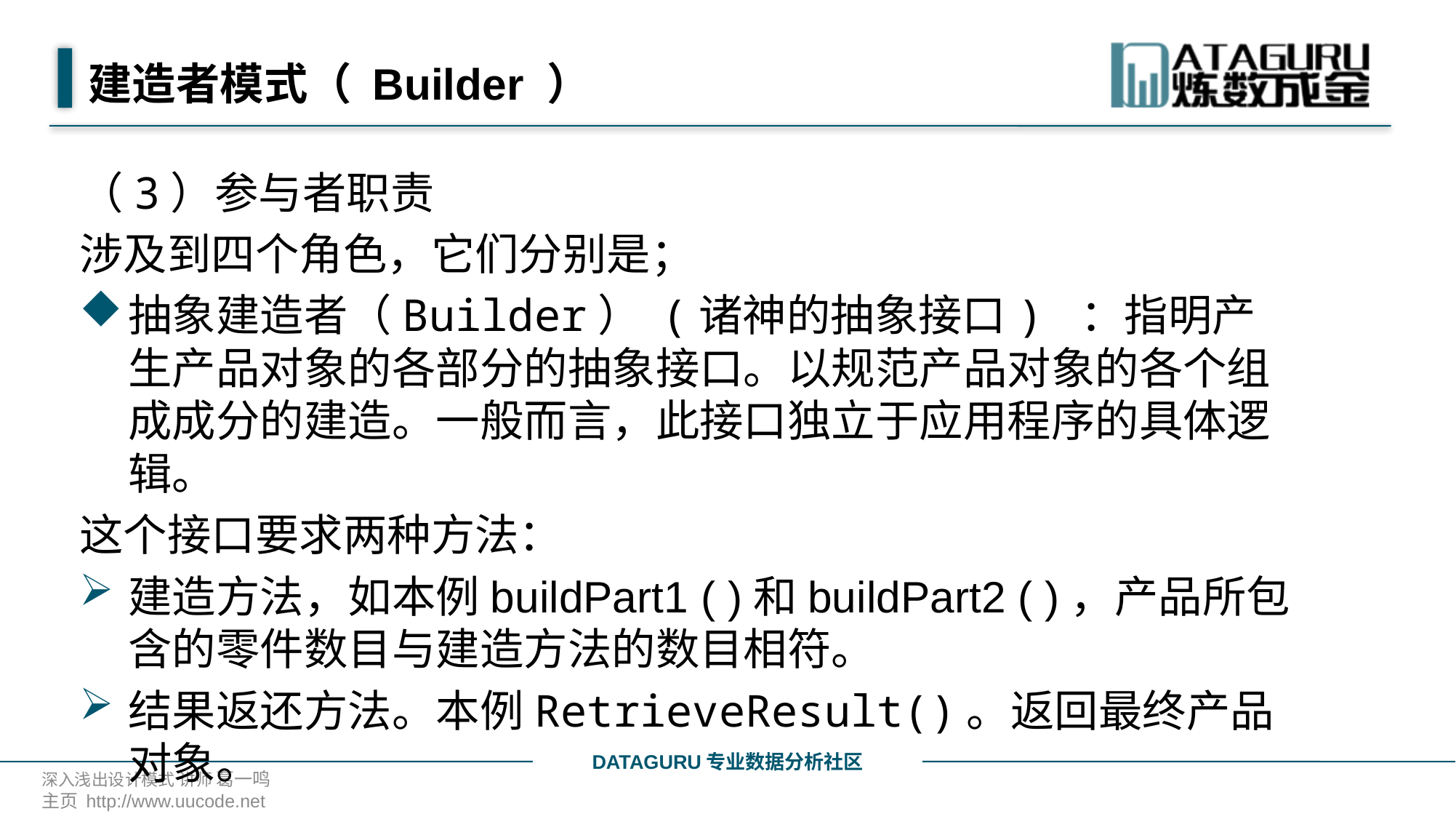

# 建造者模式（ Builder ）
（3）参与者职责
涉及到四个角色，它们分别是；
抽象建造者（Builder） (诸神的抽象接口) ：指明产生产品对象的各部分的抽象接口。以规范产品对象的各个组成成分的建造。一般而言，此接口独立于应用程序的具体逻辑。
这个接口要求两种方法：
建造方法，如本例buildPart1 ( )和buildPart2 ( )，产品所包含的零件数目与建造方法的数目相符。
结果返还方法。本例RetrieveResult()。返回最终产品对象。